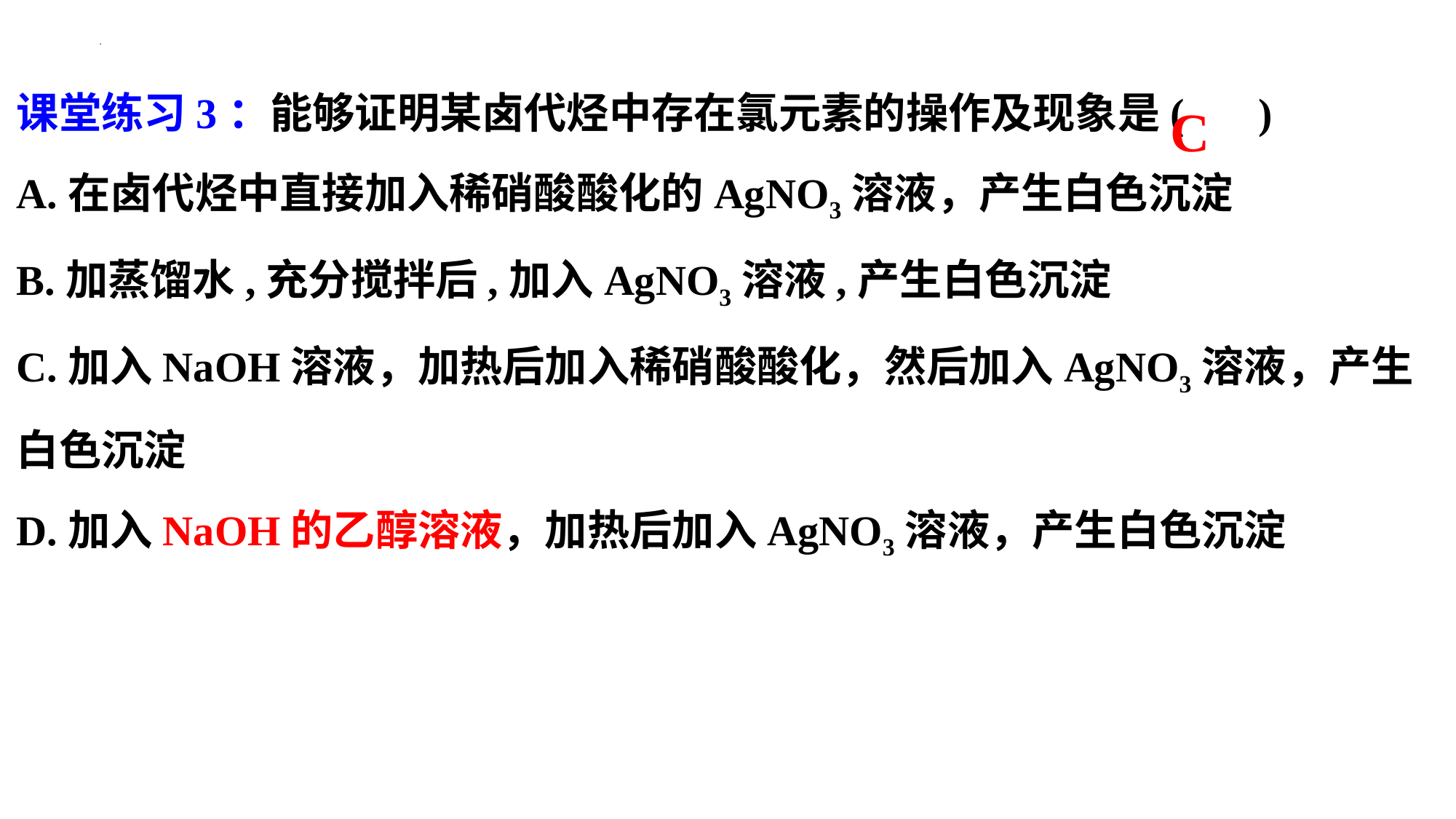

课堂练习3：能够证明某卤代烃中存在氯元素的操作及现象是(       )
A.在卤代烃中直接加入稀硝酸酸化的AgNO3溶液，产生白色沉淀
B.加蒸馏水,充分搅拌后,加入AgNO3溶液,产生白色沉淀
C.加入NaOH溶液，加热后加入稀硝酸酸化，然后加入AgNO3溶液，产生白色沉淀
D.加入NaOH的乙醇溶液，加热后加入AgNO3溶液，产生白色沉淀
C